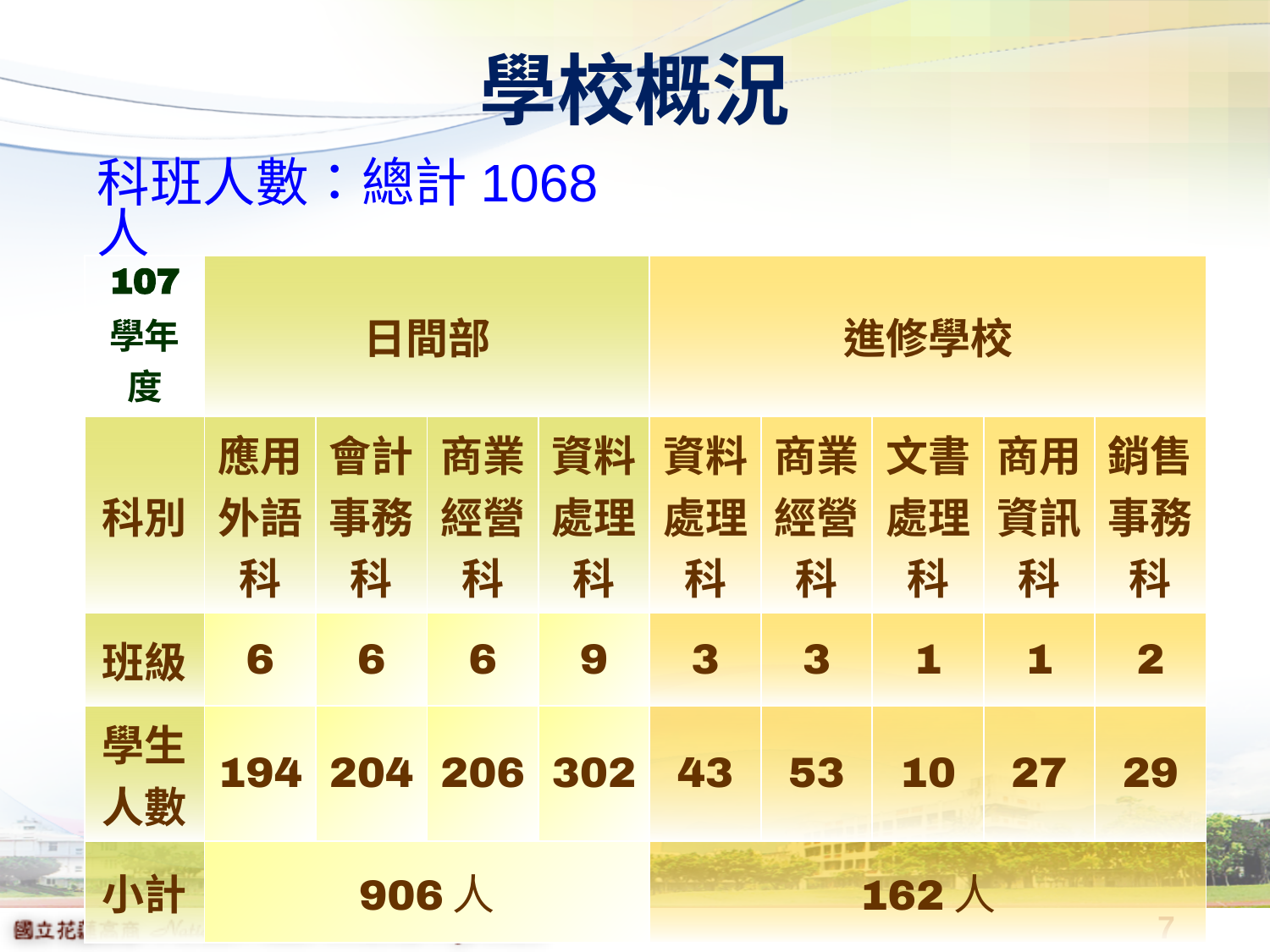

# 學校概況
科班人數：總計1068人
| 107 學年度 | 日間部 |  |  |  | 進修學校 |  |  |  |  |
| --- | --- | --- | --- | --- | --- | --- | --- | --- | --- |
| 科別 | 應用 外語科 | 會計 事務科 | 商業 經營科 | 資料處理科 | 資料 處理科 | 商業 經營科 | 文書處理科 | 商用資訊科 | 銷售事務科 |
| 班級 | 6 | 6 | 6 | 9 | 3 | 3 | 1 | 1 | 2 |
| 學生 人數 | 194 | 204 | 206 | 302 | 43 | 53 | 10 | 27 | 29 |
| 小計 | 906人 |  |  |  | 162人 |  |  |  |  |